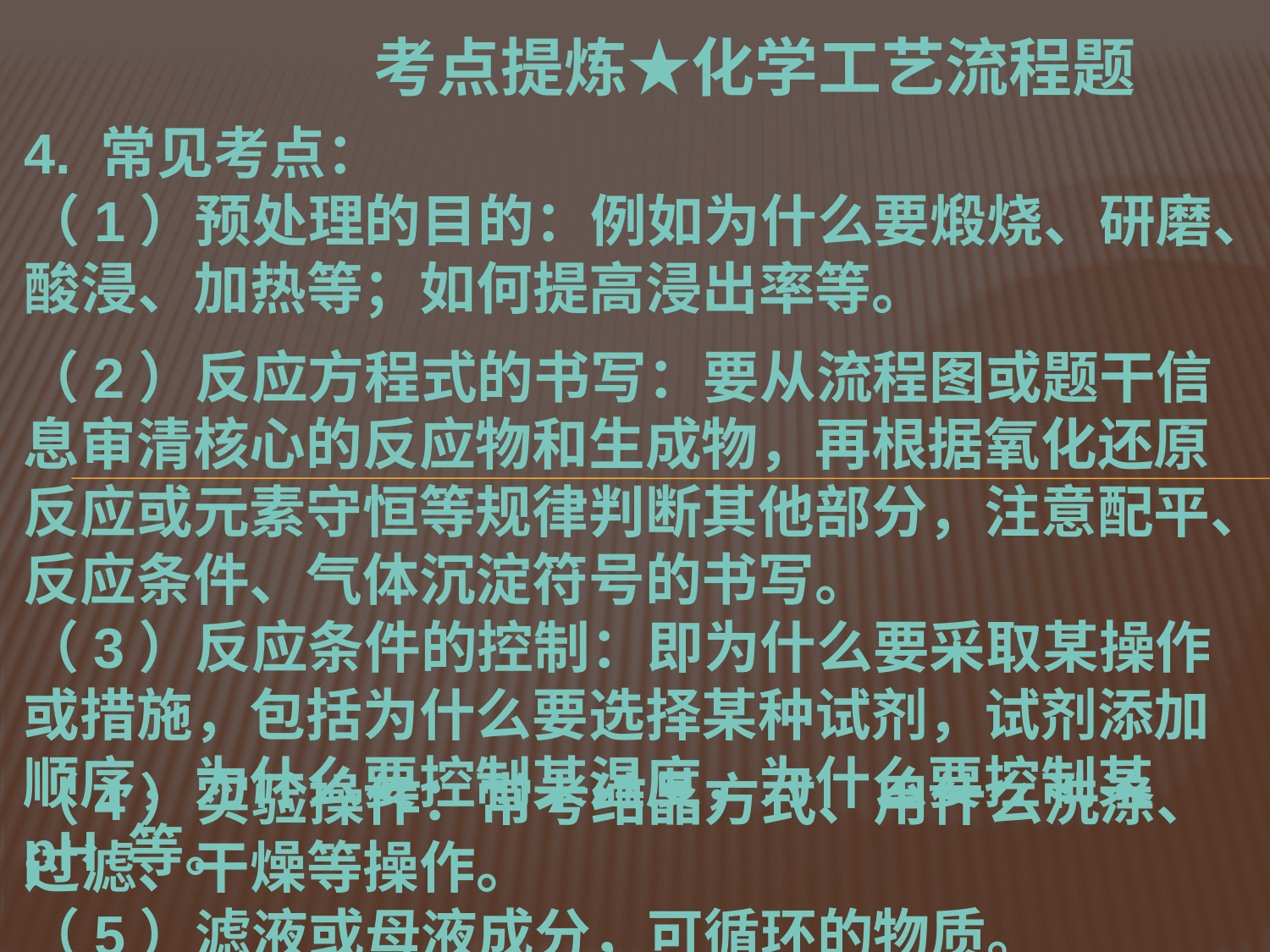

考点提炼★化学工艺流程题
4. 常见考点：
（1）预处理的目的：例如为什么要煅烧、研磨、酸浸、加热等；如何提高浸出率等。
（2）反应方程式的书写：要从流程图或题干信息审清核心的反应物和生成物，再根据氧化还原反应或元素守恒等规律判断其他部分，注意配平、反应条件、气体沉淀符号的书写。
（3）反应条件的控制：即为什么要采取某操作或措施，包括为什么要选择某种试剂，试剂添加顺序，为什么要控制某温度，为什么要控制某 pH 等。
（4）实验操作：常考结晶方式、用什么洗涤、过滤、干燥等操作。
（5）滤液或母液成分，可循环的物质。